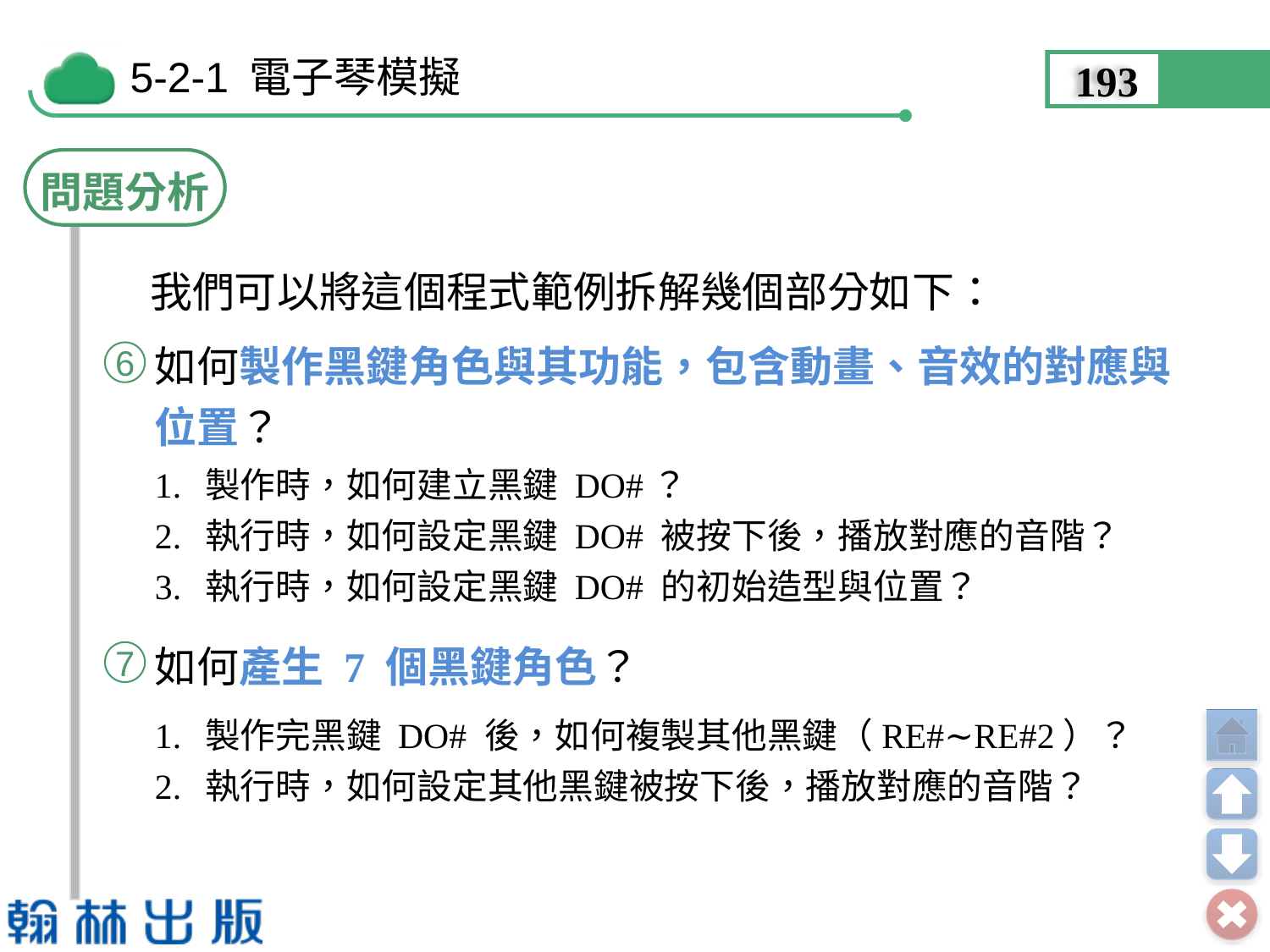

193
問題分析

我們可以將這個程式範例拆解幾個部分如下：
如何製作黑鍵角色與其功能，包含動畫、音效的對應與位置？
6
1.	製作時，如何建立黑鍵 DO#？
2.	執行時，如何設定黑鍵 DO# 被按下後，播放對應的音階？
3.	執行時，如何設定黑鍵 DO# 的初始造型與位置？
如何產生 7 個黑鍵角色？
7
1.	製作完黑鍵 DO# 後，如何複製其他黑鍵（RE#∼RE#2）？
2.	執行時，如何設定其他黑鍵被按下後，播放對應的音階？